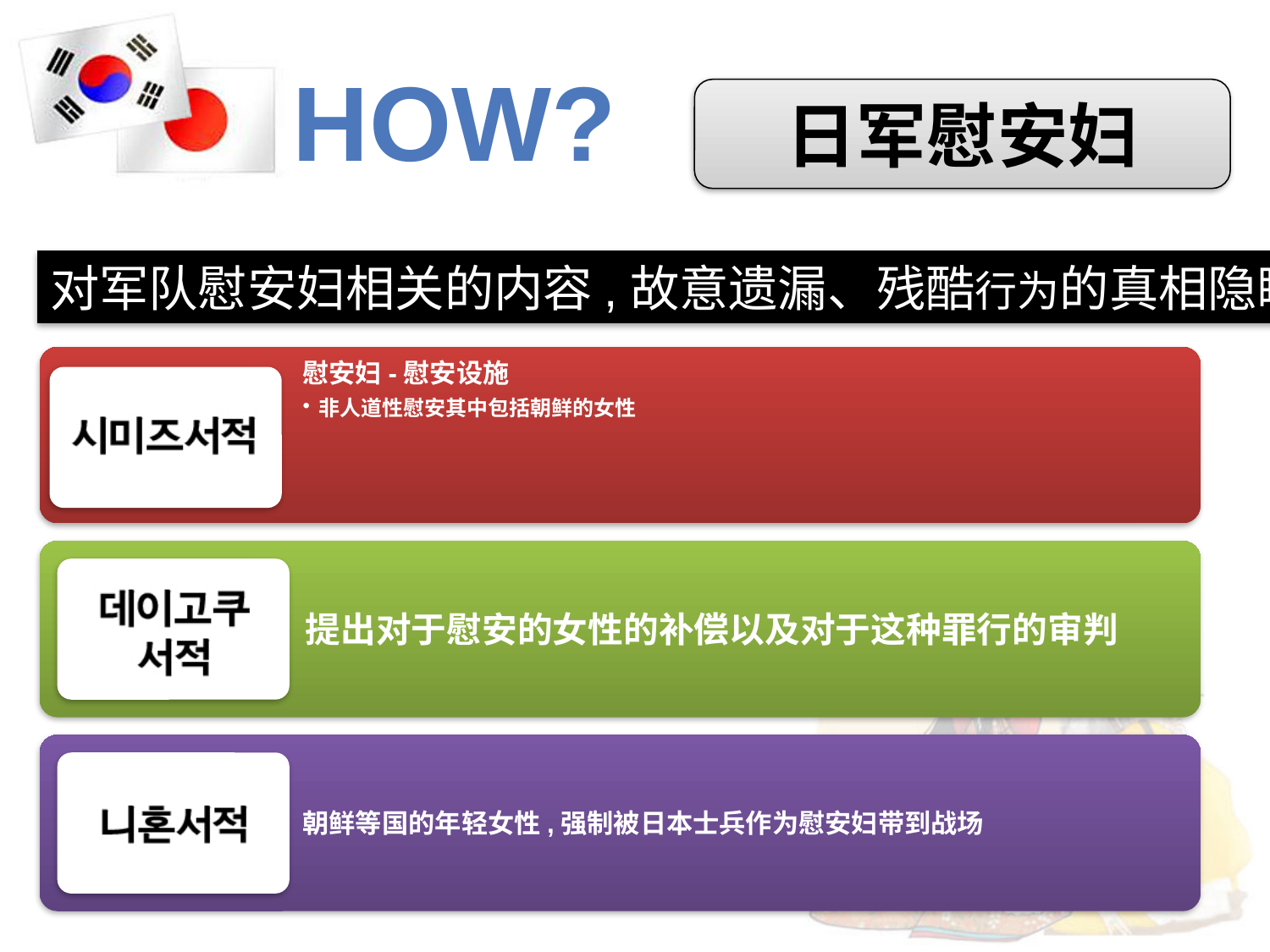

# how?
日军慰安妇
对军队慰安妇相关的内容,故意遗漏、残酷行为的真相隐瞒
慰安妇-慰安设施
非人道性慰安其中包括朝鲜的女性

提出对于慰安的女性的补偿以及对于这种罪行的审判

朝鲜等国的年轻女性,强制被日本士兵作为慰安妇带到战场